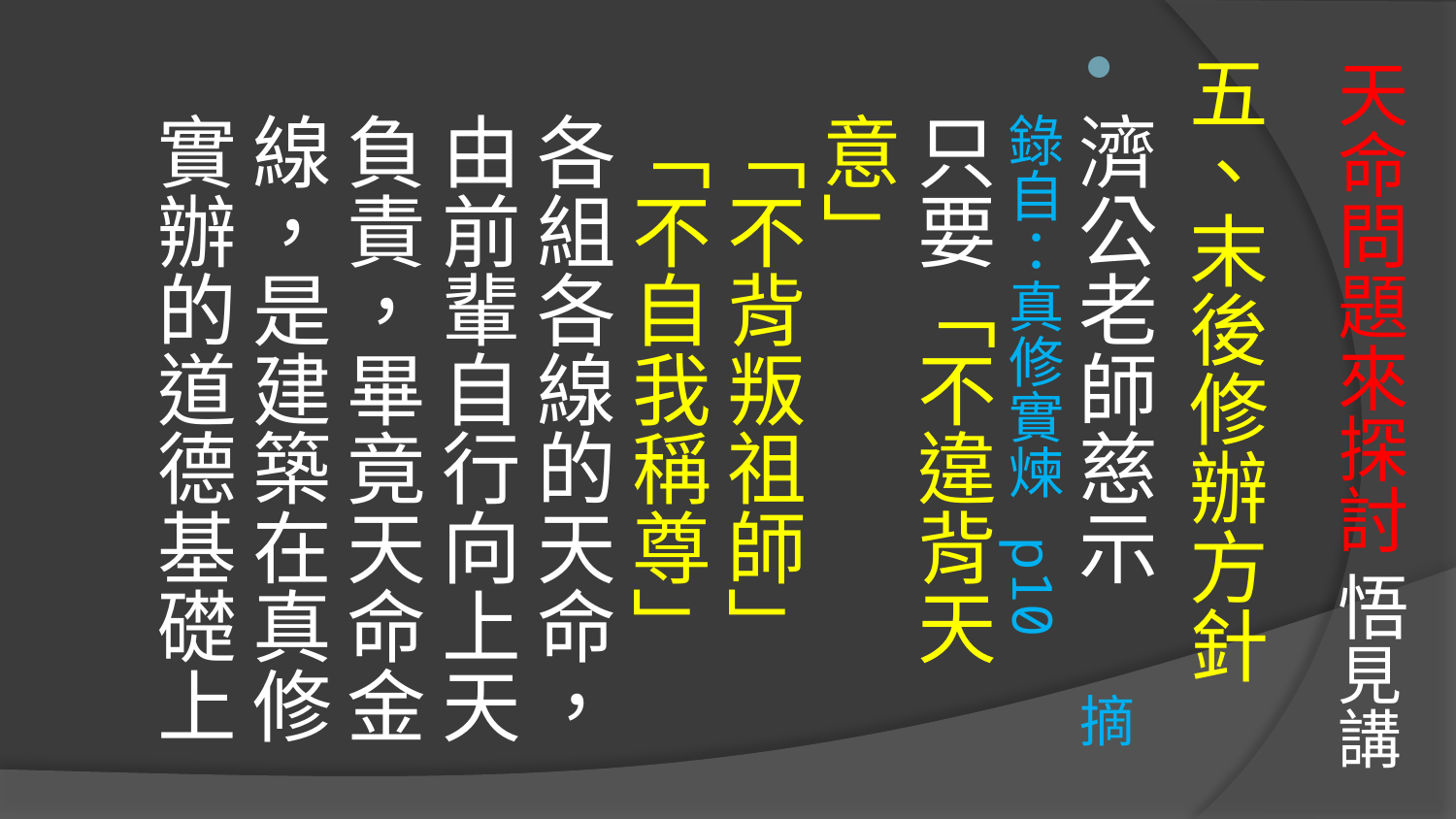

五、末後修辦方針
濟公老師慈示      摘錄自：真修實煉  p10
只要「不違背天意」
「不背叛祖師」
「不自我稱尊」
各組各線的天命，由前輩自行向上天負責，畢竟天命金線，是建築在真修實辦的道德基礎上

# 天命問題來探討 悟見講